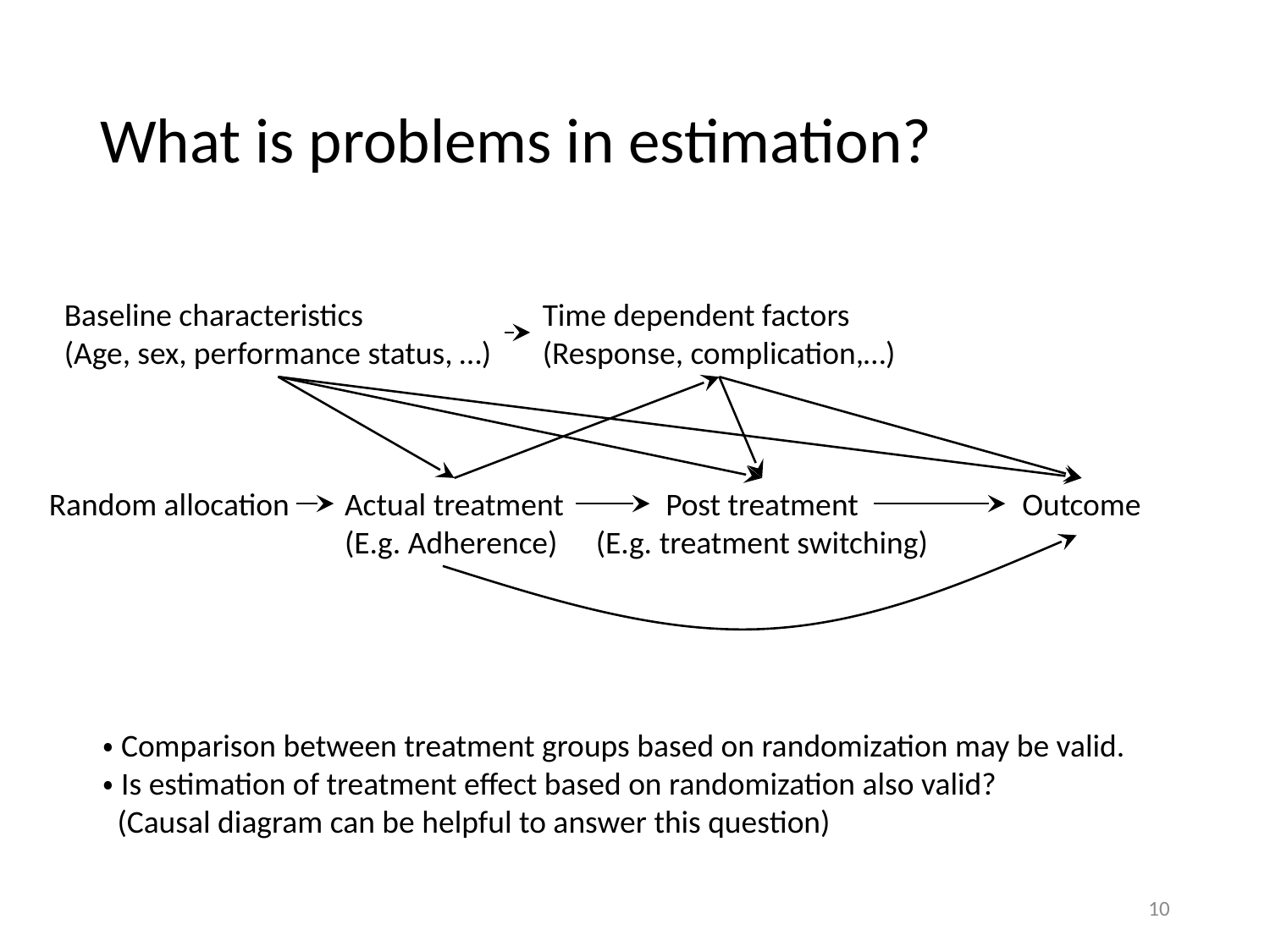

# What is problems in estimation?
Baseline characteristics
(Age, sex, performance status, …)
Time dependent factors
(Response, complication,…)
Random allocation
Actual treatment
(E.g. Adherence)
Post treatment
(E.g. treatment switching)
Outcome

・Comparison between treatment groups based on randomization may be valid.
・Is estimation of treatment effect based on randomization also valid?
  (Causal diagram can be helpful to answer this question)
10